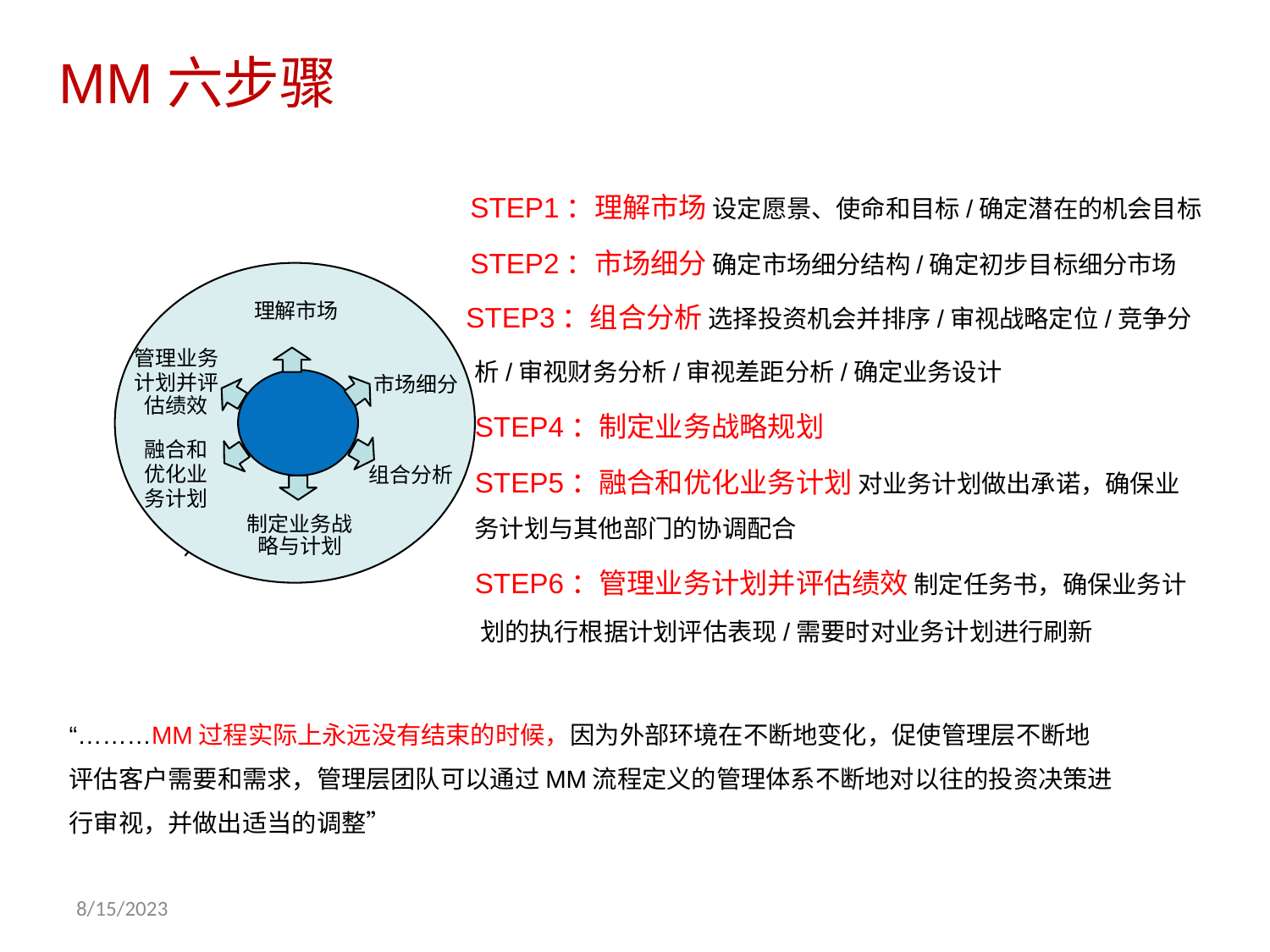

MM六步骤

	STEP1：理解市场 设定愿景、使命和目标/确定潜在的机会目标

	STEP2：市场细分 确定市场细分结构/确定初步目标细分市场

理解市场

STEP3：组合分析 选择投资机会并排序/审视战略定位/竞争分
管理业务
计划并评
	估绩效

	融合和
	优化业
	务计划

析/审视财务分析/审视差距分析/确定业务设计

STEP4：制定业务战略规划

STEP5：融合和优化业务计划 对业务计划做出承诺，确保业
务计划与其他部门的协调配合

STEP6：管理业务计划并评估绩效 制定任务书，确保业务计

	市场细分

组合分析

制定业务战
	略与计划
	划的执行根据计划评估表现/需要时对业务计划进行刷新

“………MM过程实际上永远没有结束的时候，因为外部环境在不断地变化，促使管理层不断地
评估客户需要和需求，管理层团队可以通过MM流程定义的管理体系不断地对以往的投资决策进
行审视，并做出适当的调整”
8/15/2023